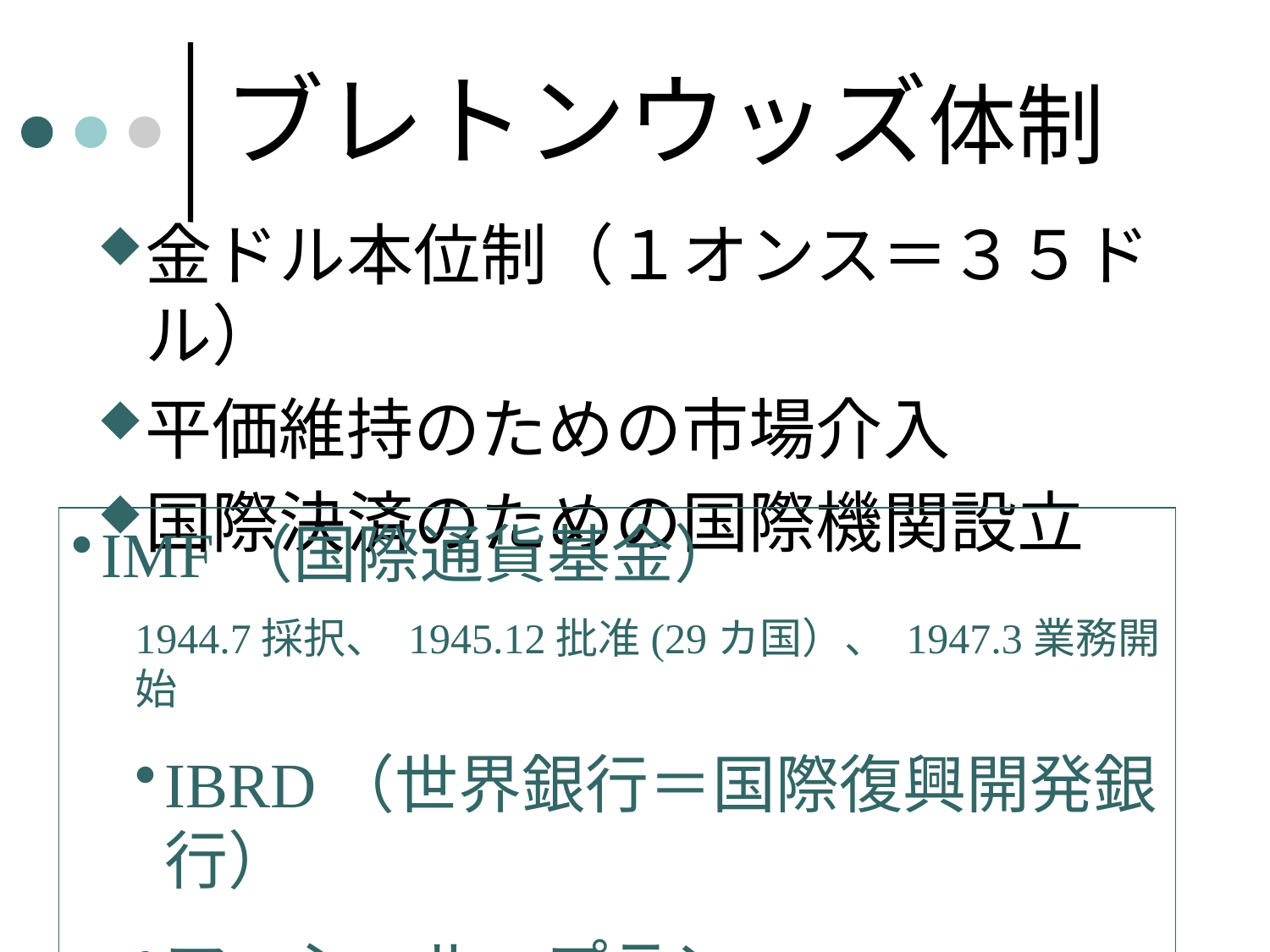

# ブレトンウッズ体制
金ドル本位制（１オンス＝３５ドル）
平価維持のための市場介入
国際決済のための国際機関設立

IMF（国際通貨基金）
1944.7採択、 1945.12批准(29カ国）、 1947.3業務開始
IBRD（世界銀行＝国際復興開発銀行）
マーシャル・プラン